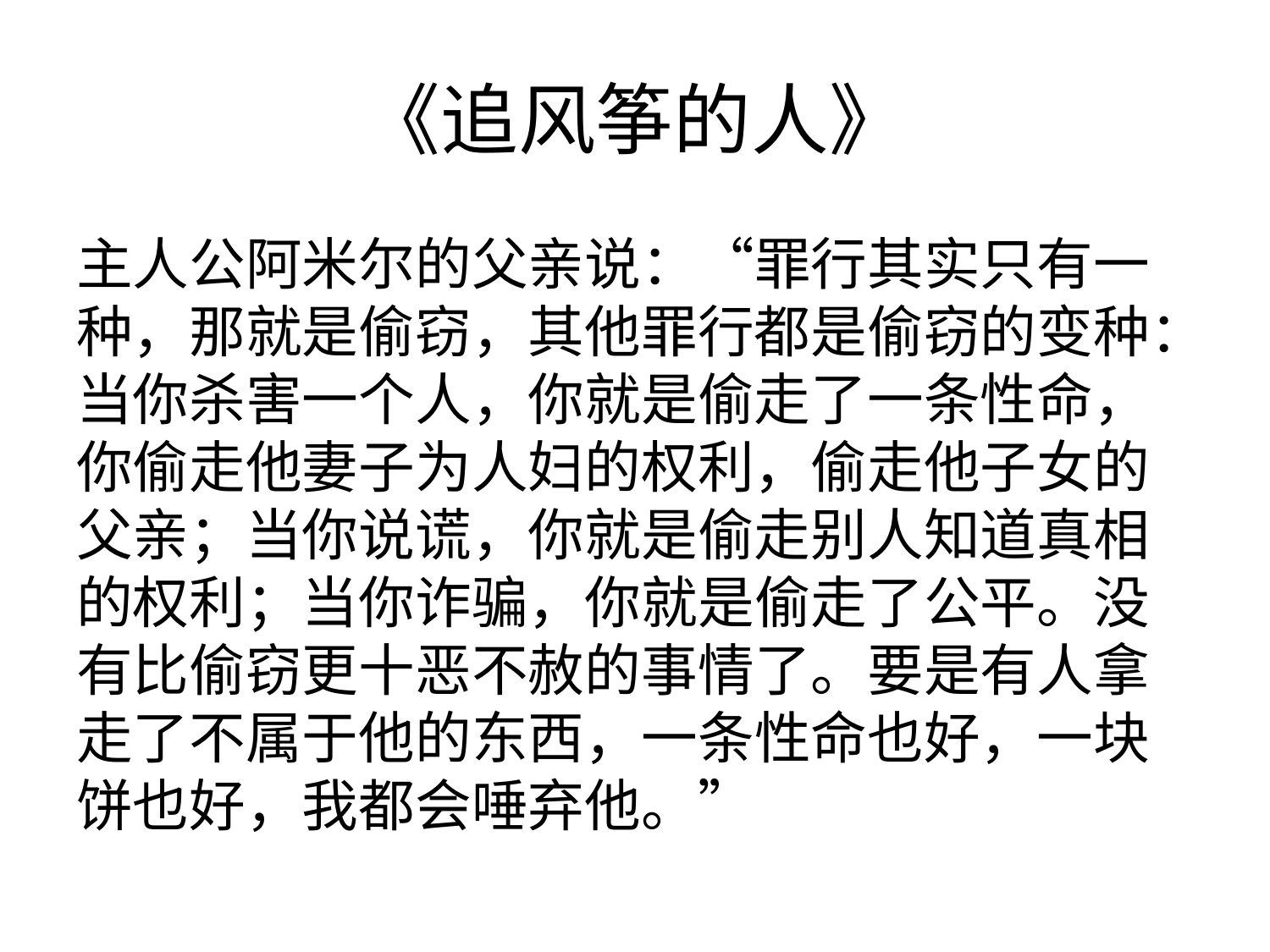

# 《追风筝的人》
主人公阿米尔的父亲说：“罪行其实只有一种，那就是偷窃，其他罪行都是偷窃的变种：当你杀害一个人，你就是偷走了一条性命，你偷走他妻子为人妇的权利，偷走他子女的父亲；当你说谎，你就是偷走别人知道真相的权利；当你诈骗，你就是偷走了公平。没有比偷窃更十恶不赦的事情了。要是有人拿走了不属于他的东西，一条性命也好，一块饼也好，我都会唾弃他。”